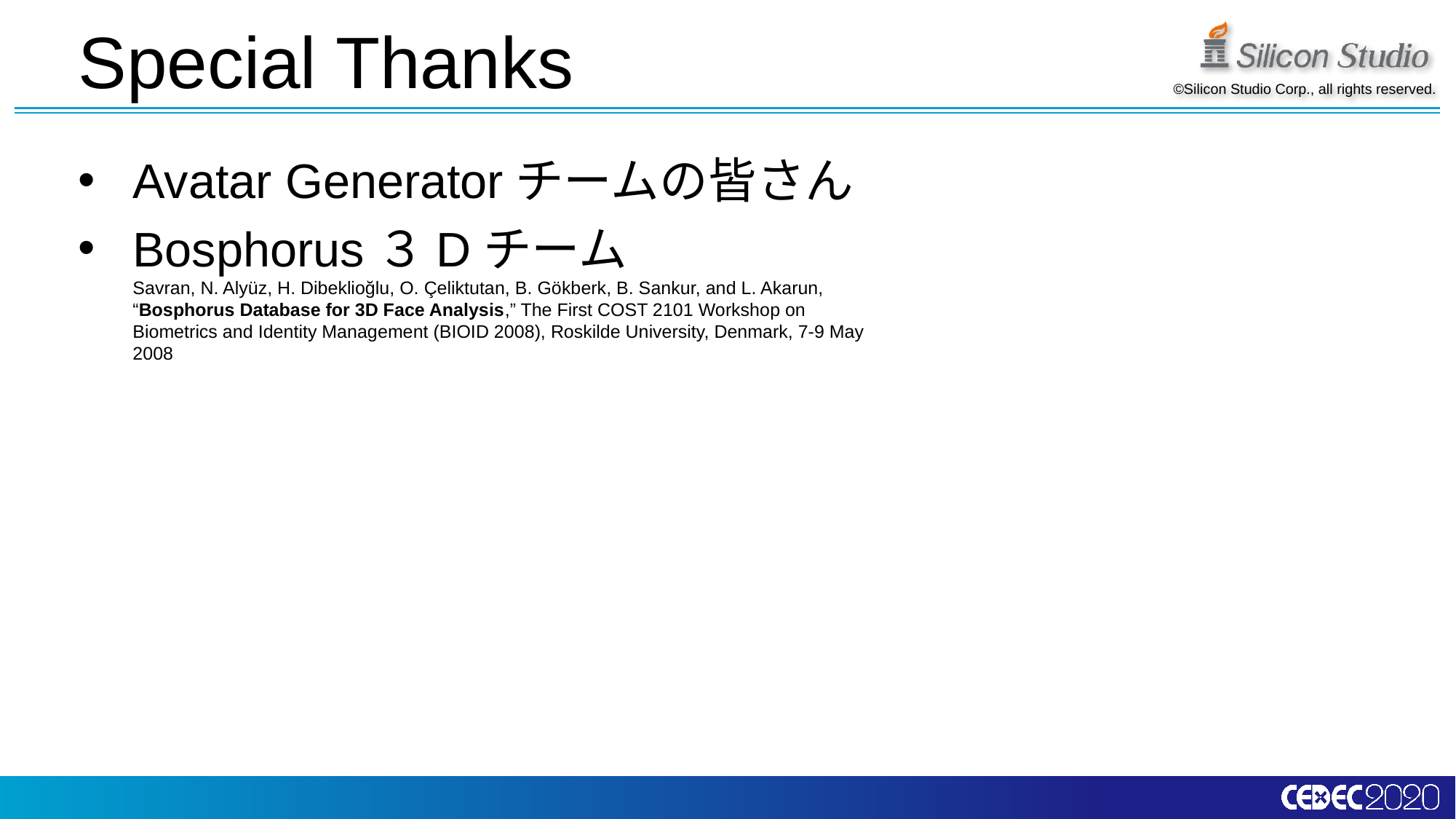

# Special Thanks
Avatar Generatorチームの皆さん
Bosphorus３Dチーム
Savran, N. Alyüz, H. Dibeklioğlu, O. Çeliktutan, B. Gökberk, B. Sankur, and L. Akarun, “Bosphorus Database for 3D Face Analysis,” The First COST 2101 Workshop on Biometrics and Identity Management (BIOID 2008), Roskilde University, Denmark, 7-9 May 2008